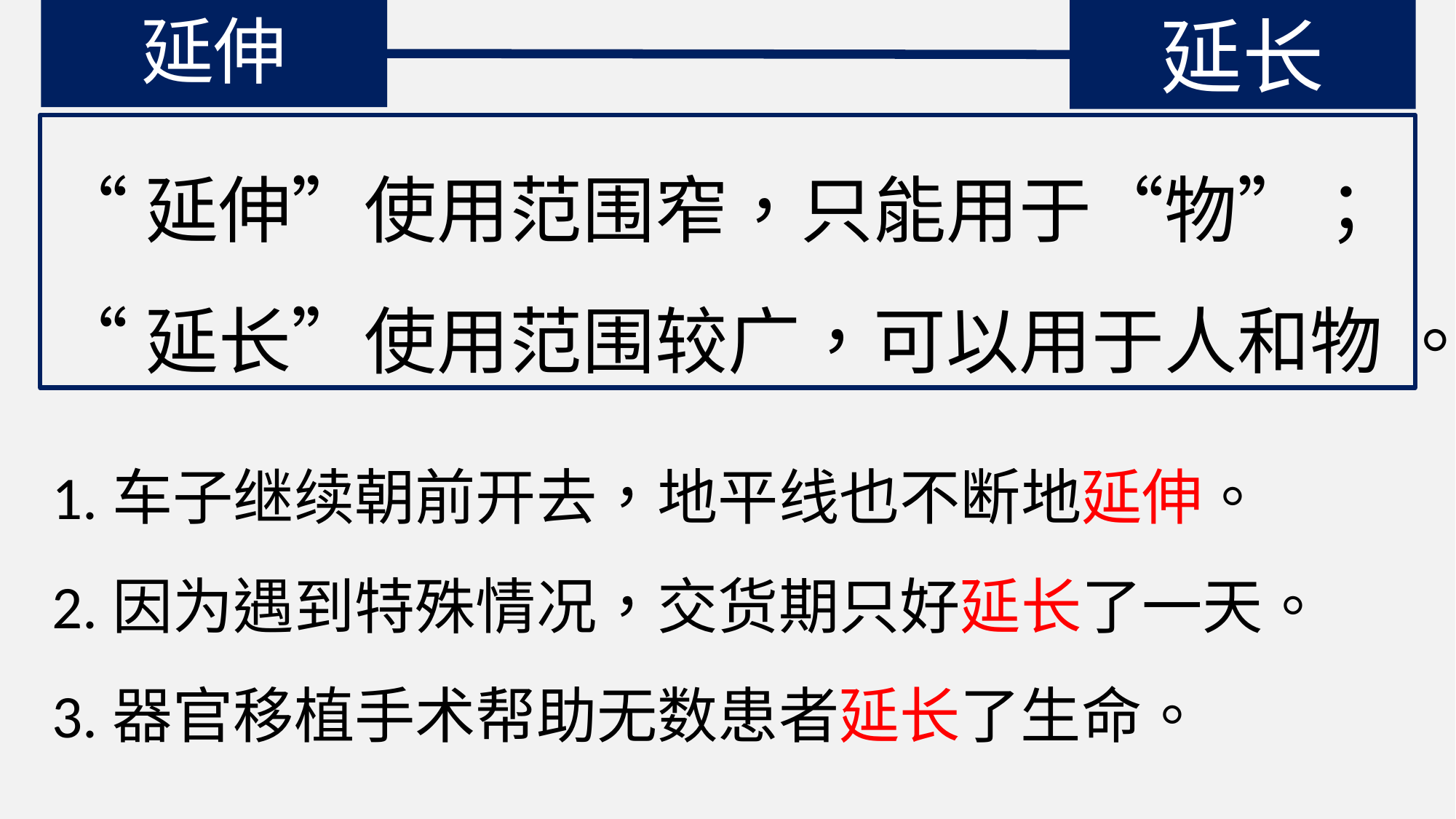

延伸

延长
“延伸”使用范围窄，只能用于“物”；
“延长”使用范围较广，可以用于人和物 。
1.车子继续朝前开去，地平线也不断地延伸。
2.因为遇到特殊情况，交货期只好延长了一天。
3.器官移植手术帮助无数患者延长了生命。